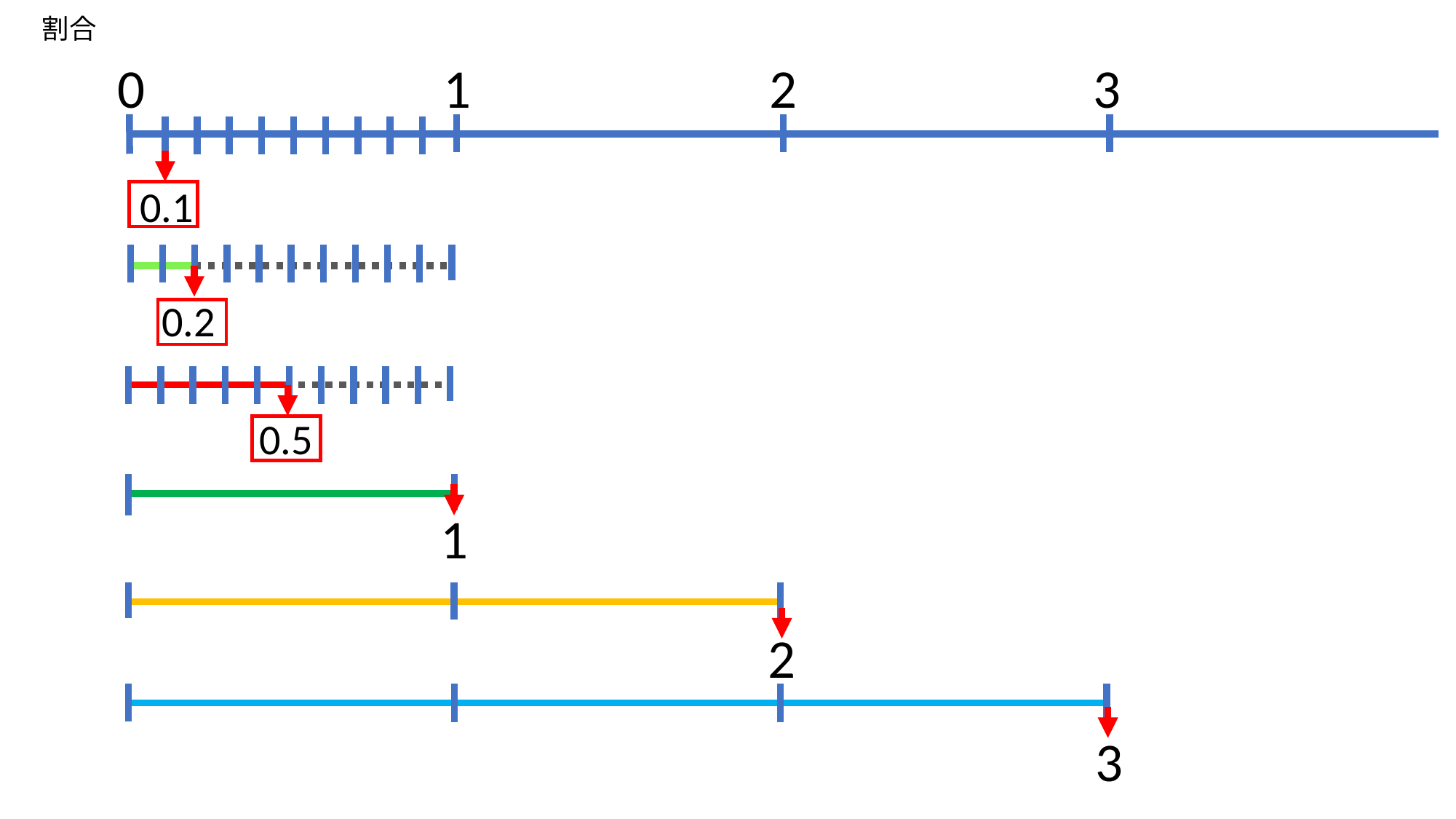

割合
0
1
2
3
0.1

0.2

0.5

1
2
3